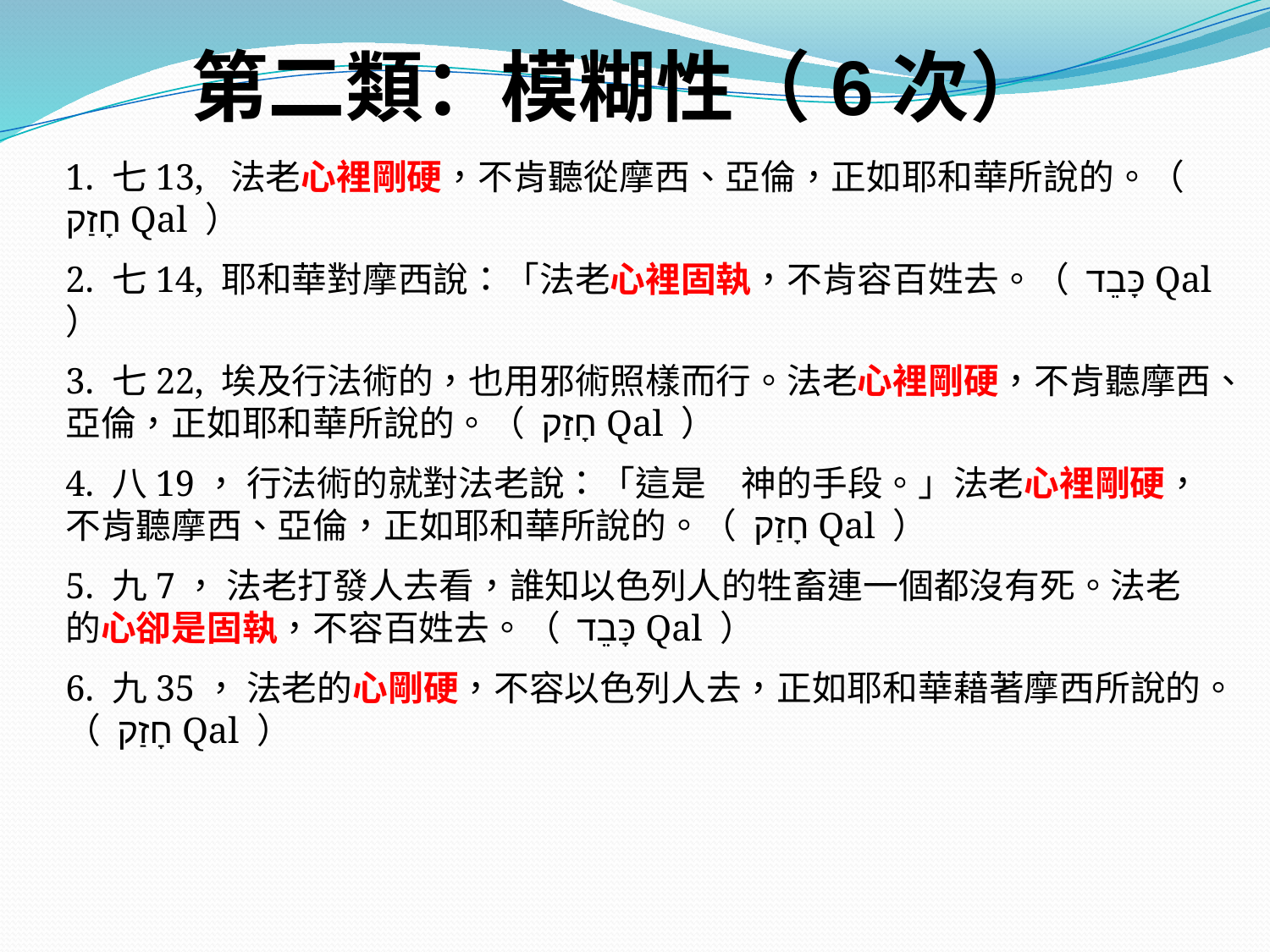

# 第二類：模糊性（6次）
1. 七13,  法老心裡剛硬，不肯聽從摩西、亞倫，正如耶和華所說的。（ חָזַק Qal ）
2. 七14, 耶和華對摩西說：「法老心裡固執，不肯容百姓去。（ כָּבֵד Qal ）
3. 七22, 埃及行法術的，也用邪術照樣而行。法老心裡剛硬，不肯聽摩西、亞倫，正如耶和華所說的。（ חָזַק Qal ）
4. 八19， 行法術的就對法老說：「這是　神的手段。」法老心裡剛硬，不肯聽摩西、亞倫，正如耶和華所說的。（ חָזַק Qal ）
5. 九7， 法老打發人去看，誰知以色列人的牲畜連一個都沒有死。法老的心卻是固執，不容百姓去。（ כָּבֵד Qal ）
6. 九35， 法老的心剛硬，不容以色列人去，正如耶和華藉著摩西所說的。（ חָזַק Qal ）